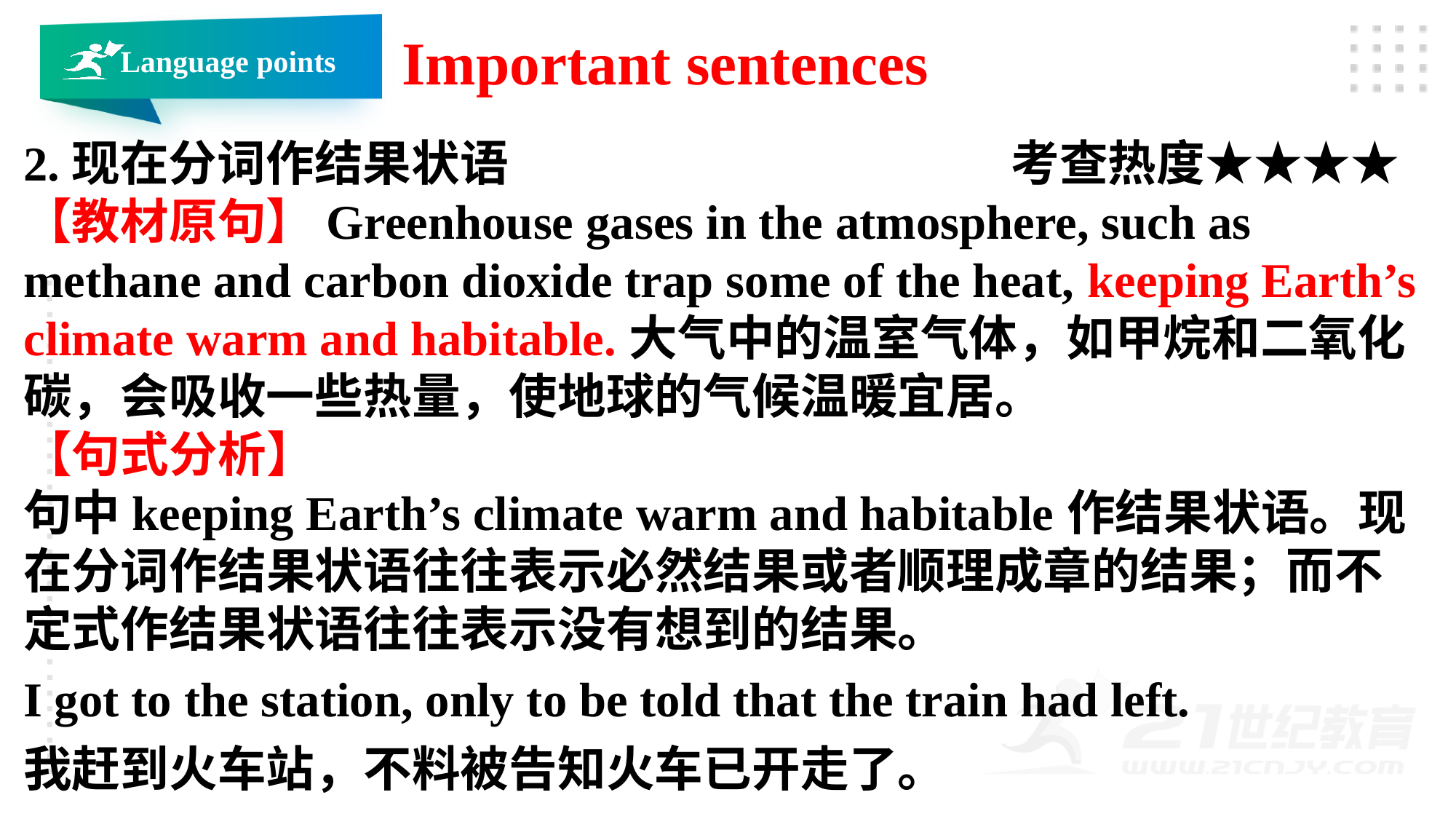

Important sentences
Language points
2.现在分词作结果状语                                              考查热度★★★★
【教材原句】Greenhouse gases in the atmosphere, such as methane and carbon dioxide trap some of the heat, keeping Earth’s climate warm and habitable.大气中的温室气体，如甲烷和二氧化碳，会吸收一些热量，使地球的气候温暖宜居。
【句式分析】
句中keeping Earth’s climate warm and habitable作结果状语。现在分词作结果状语往往表示必然结果或者顺理成章的结果；而不定式作结果状语往往表示没有想到的结果。
I got to the station, only to be told that the train had left.
我赶到火车站，不料被告知火车已开走了。